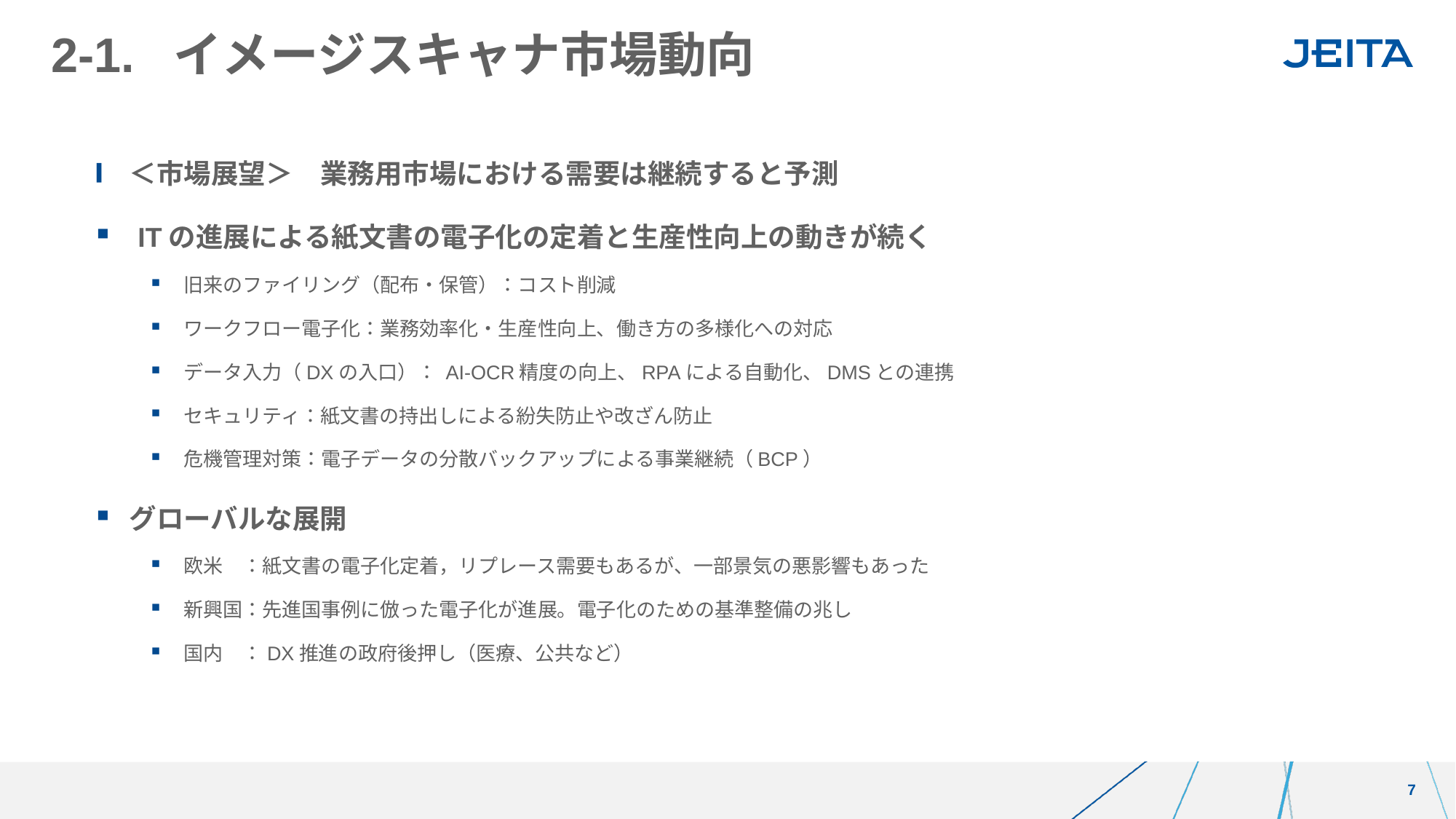

# 2-1.  イメージスキャナ市場動向
＜市場展望＞　業務用市場における需要は継続すると予測
ITの進展による紙文書の電子化の定着と生産性向上の動きが続く
旧来のファイリング（配布・保管）：コスト削減
ワークフロー電子化：業務効率化・生産性向上、働き方の多様化への対応
データ入力（DXの入口）： AI-OCR精度の向上、RPAによる自動化、DMSとの連携
セキュリティ：紙文書の持出しによる紛失防止や改ざん防止
危機管理対策：電子データの分散バックアップによる事業継続（BCP）
グローバルな展開
欧米　：紙文書の電子化定着，リプレース需要もあるが、一部景気の悪影響もあった
新興国：先進国事例に倣った電子化が進展。電子化のための基準整備の兆し
国内　：DX推進の政府後押し（医療、公共など）